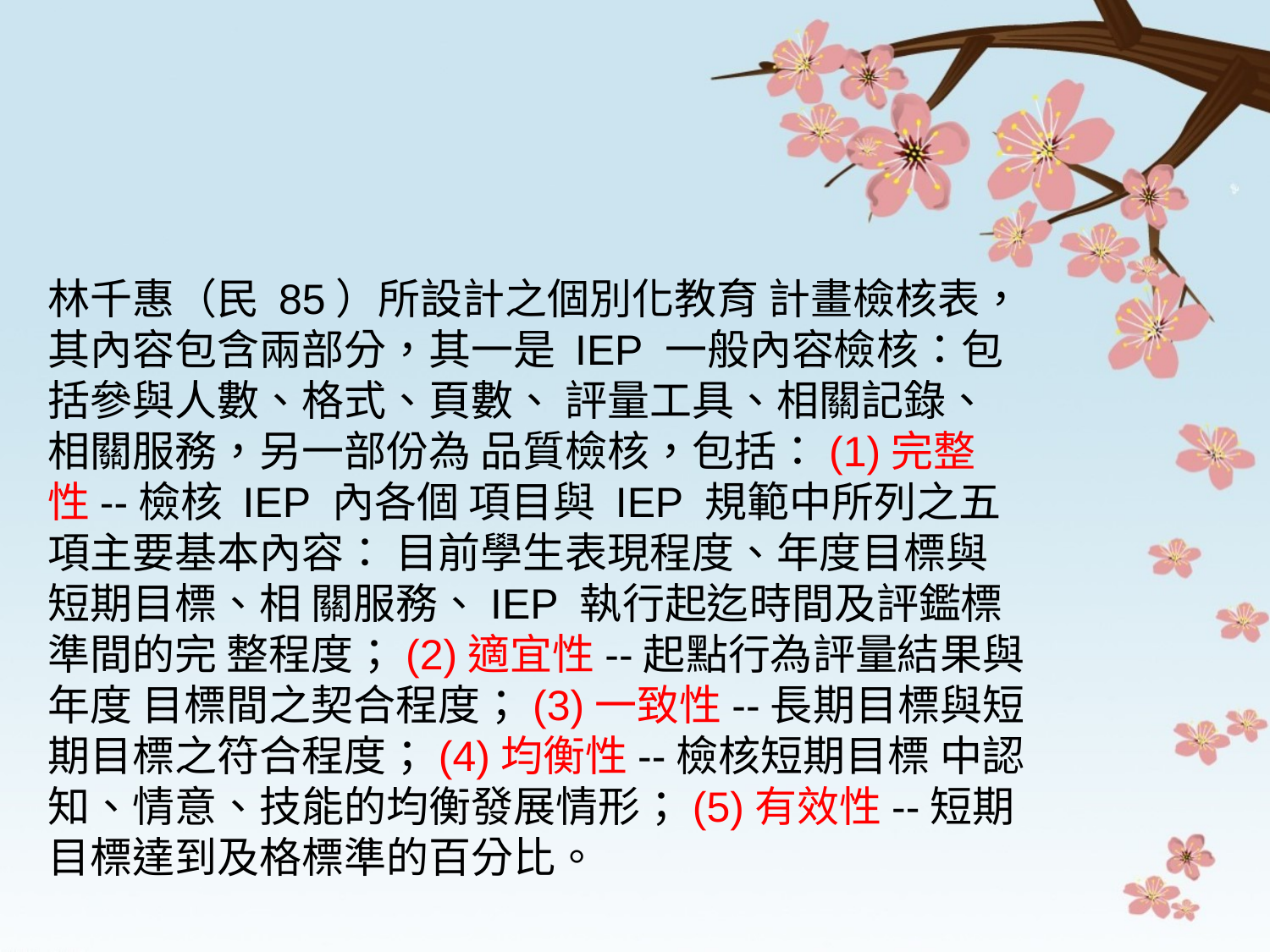

林千惠（民 85）所設計之個別化教育 計畫檢核表，其內容包含兩部分，其一是 IEP 一般內容檢核：包括參與人數、格式、頁數、 評量工具、相關記錄、相關服務，另一部份為 品質檢核，包括：(1)完整性--檢核 IEP 內各個 項目與 IEP 規範中所列之五項主要基本內容： 目前學生表現程度、年度目標與短期目標、相 關服務、IEP 執行起迄時間及評鑑標準間的完 整程度；(2)適宜性--起點行為評量結果與年度 目標間之契合程度；(3)一致性--長期目標與短 期目標之符合程度；(4)均衡性--檢核短期目標 中認知、情意、技能的均衡發展情形；(5)有效性--短期目標達到及格標準的百分比。